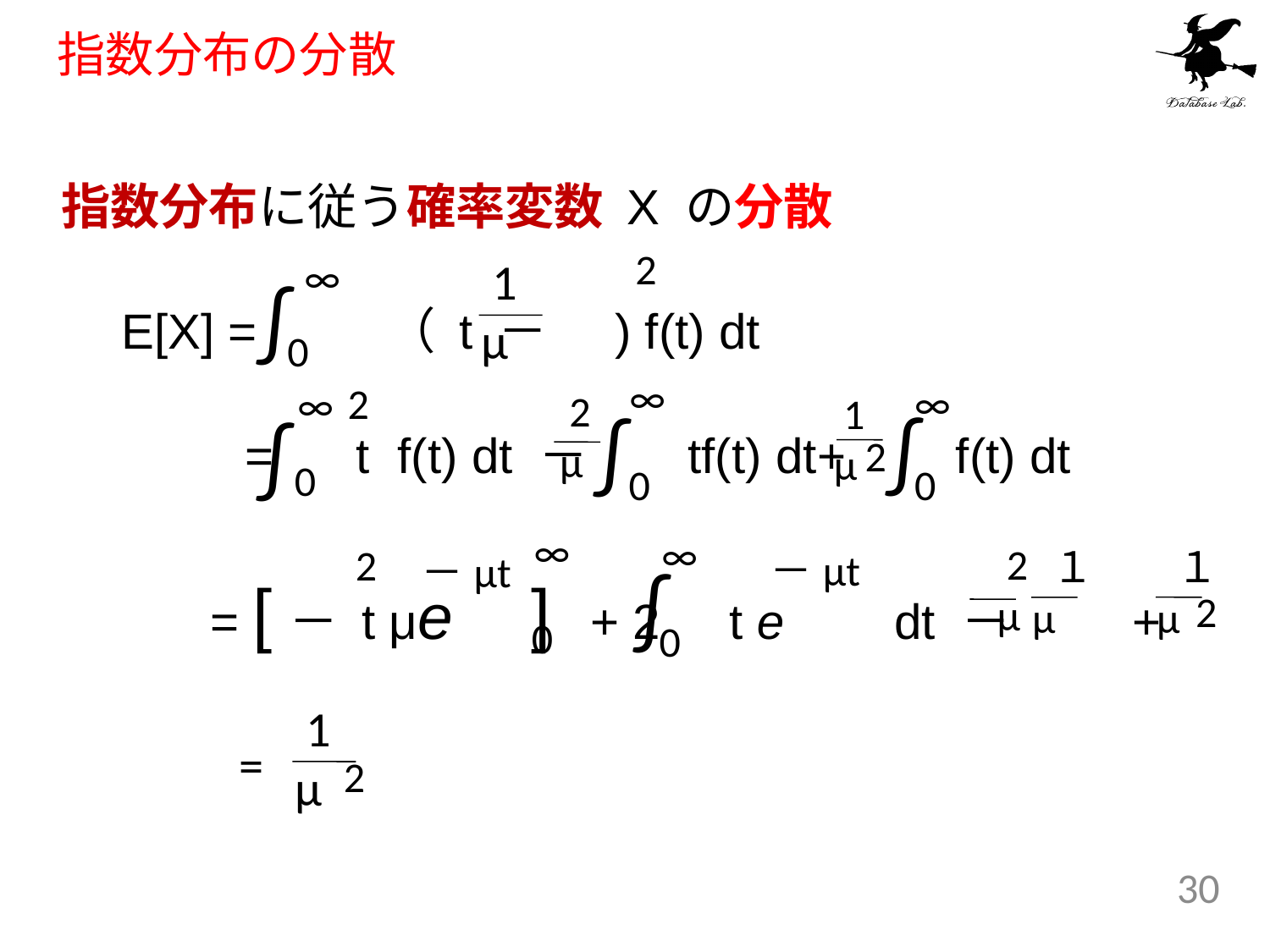

# 指数分布の分散
　　指数分布に従う確率変数 X の分散
		E[X] =     　（ t －     ) f(t) dt
		         =      t  f(t) dt －        tf(t) dt+        f(t) dt
                  = [－ t μe    ]  + 2     t e        dt －          +

2
∞
0
 1
μ

∫
∞
0
∞
0
2
∞
0
 2
μ

 1
μ

∫
∫
∫
2
∞
∞
0
 2
μ

2
 １
μ

 １
μ

－μt
－μt
∫
2
0
 =
 1
μ

2

30